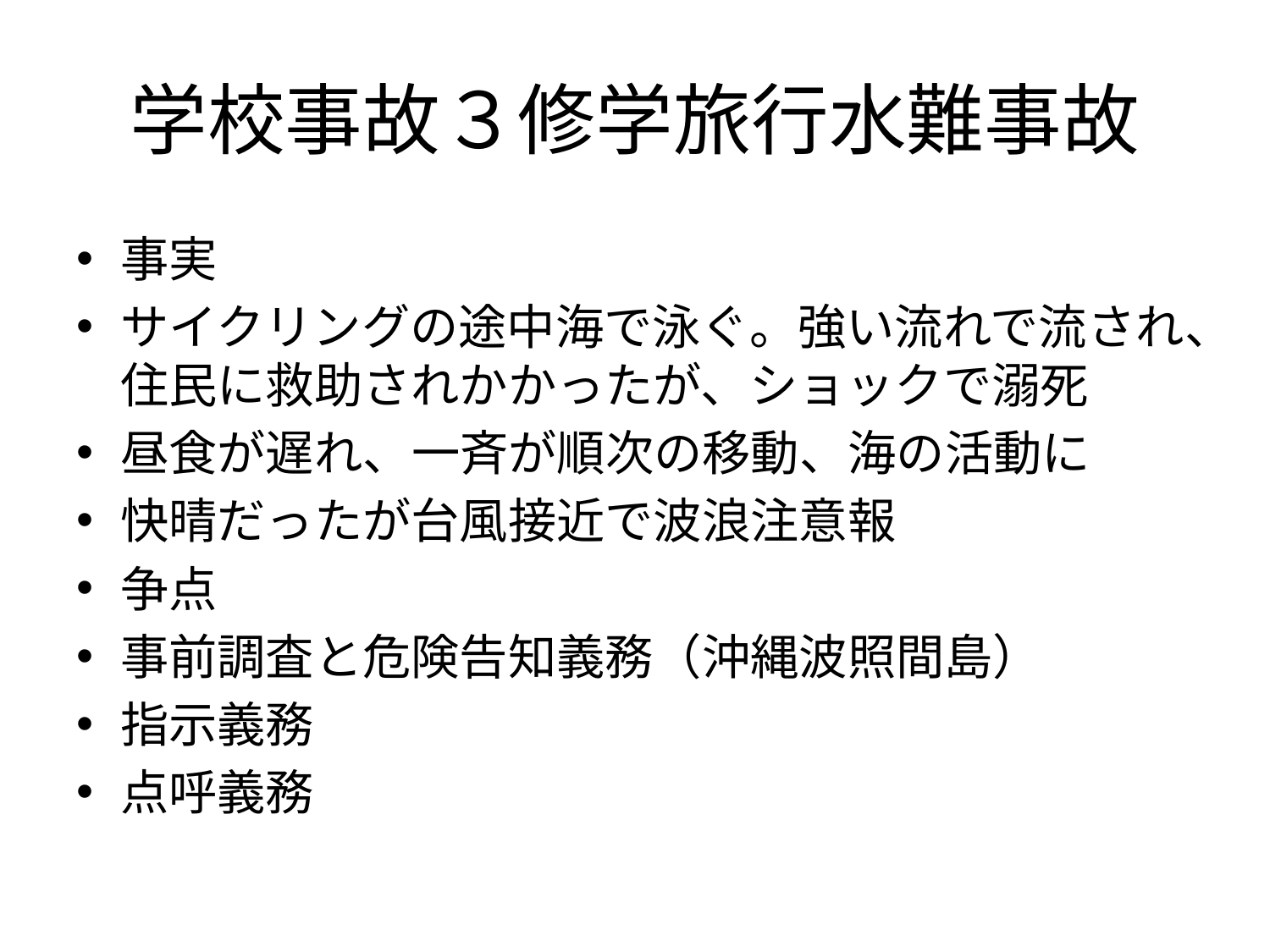

# 学校事故３修学旅行水難事故
事実
サイクリングの途中海で泳ぐ。強い流れで流され、住民に救助されかかったが、ショックで溺死
昼食が遅れ、一斉が順次の移動、海の活動に
快晴だったが台風接近で波浪注意報
争点
事前調査と危険告知義務（沖縄波照間島）
指示義務
点呼義務